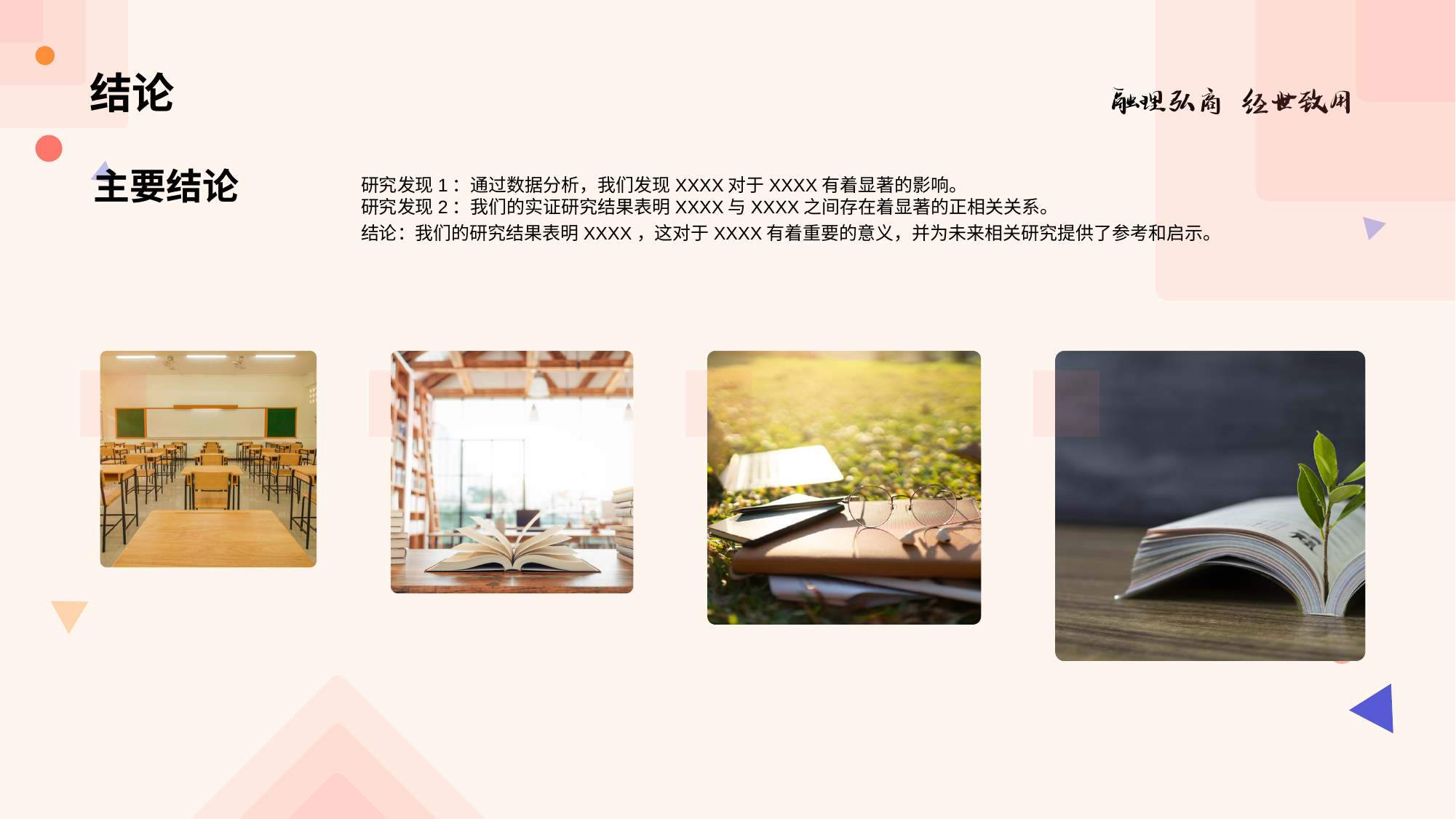

主要结论
研究发现1：通过数据分析，我们发现XXXX对于XXXX有着显著的影响。
研究发现2：我们的实证研究结果表明XXXX与XXXX之间存在着显著的正相关关系。
结论：我们的研究结果表明XXXX，这对于XXXX有着重要的意义，并为未来相关研究提供了参考和启示。

# 结论